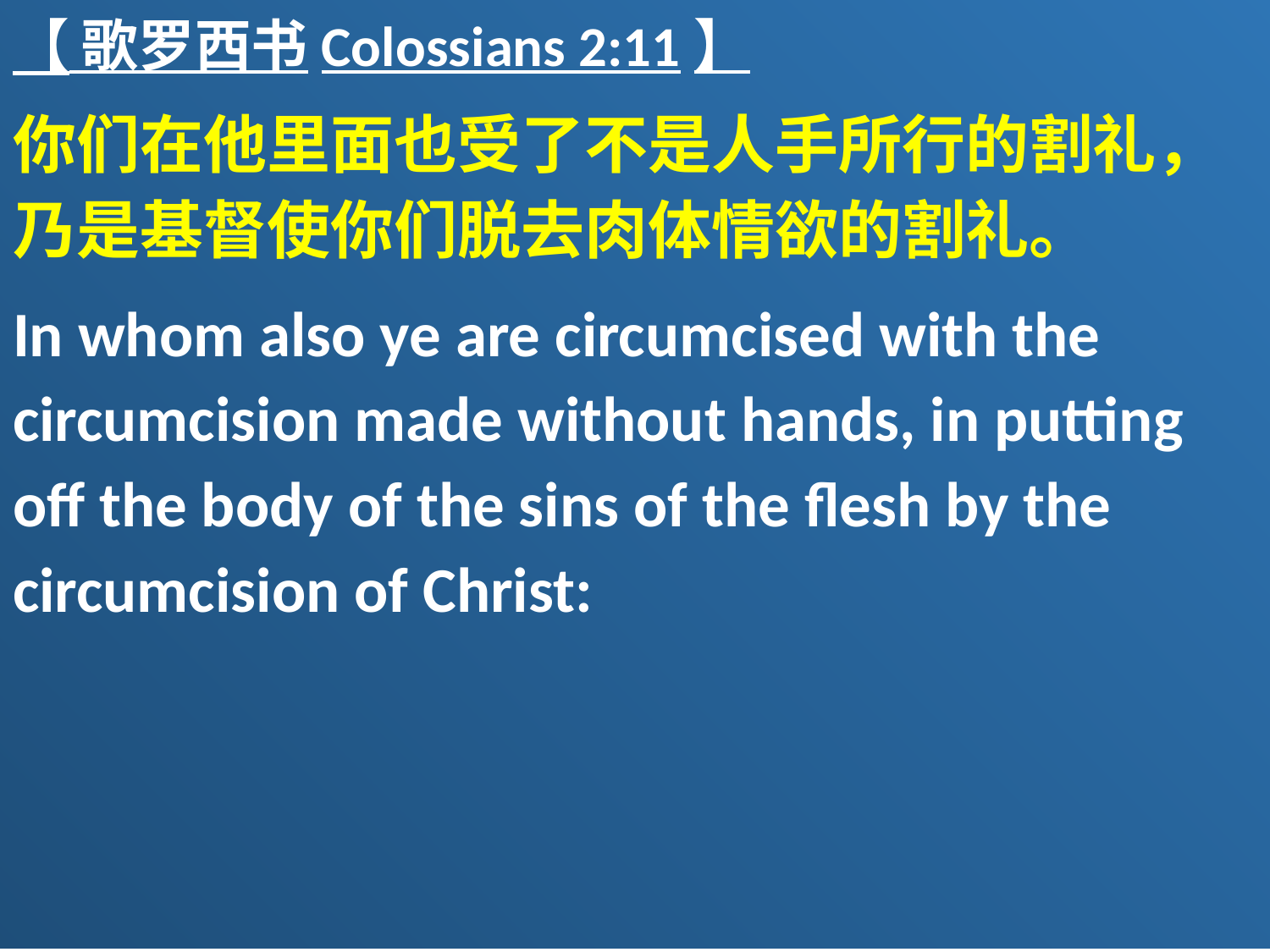

【 歌罗西书Colossians 2:11】
你们在他里面也受了不是人手所行的割礼，乃是基督使你们脱去肉体情欲的割礼。
In whom also ye are circumcised with the circumcision made without hands, in putting off the body of the sins of the flesh by the circumcision of Christ: